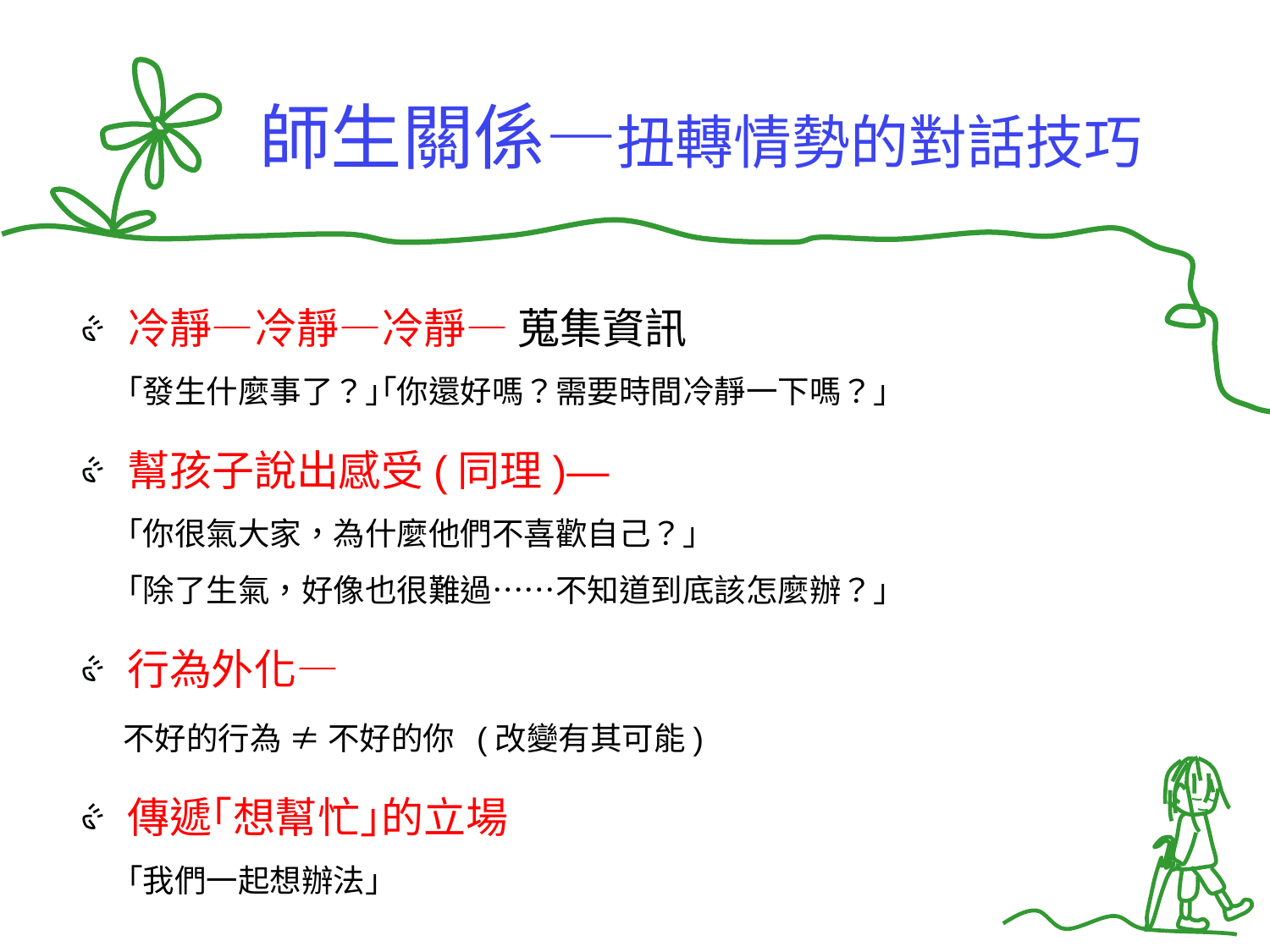

# 師生關係—扭轉情勢的對話技巧
冷靜—冷靜—冷靜— 蒐集資訊
｢發生什麼事了？｣｢你還好嗎？需要時間冷靜一下嗎？｣
幫孩子說出感受(同理)—
｢你很氣大家，為什麼他們不喜歡自己？｣
｢除了生氣，好像也很難過……不知道到底該怎麼辦？｣
行為外化—
     不好的行為 ≠ 不好的你  (改變有其可能)
傳遞｢想幫忙｣的立場
｢我們一起想辦法｣